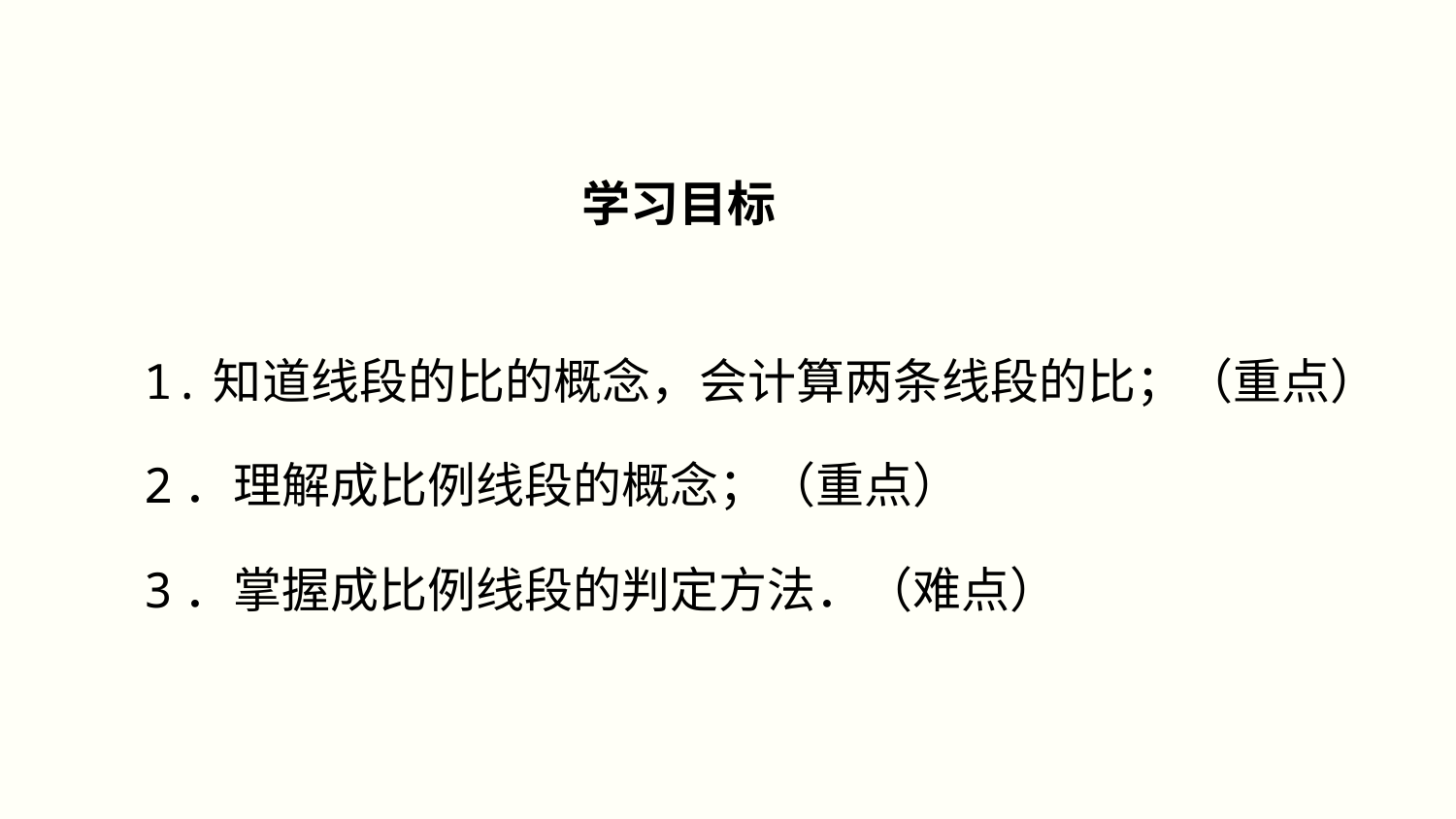

学习目标
1.知道线段的比的概念，会计算两条线段的比；（重点）
2．理解成比例线段的概念；（重点）
3．掌握成比例线段的判定方法．（难点）